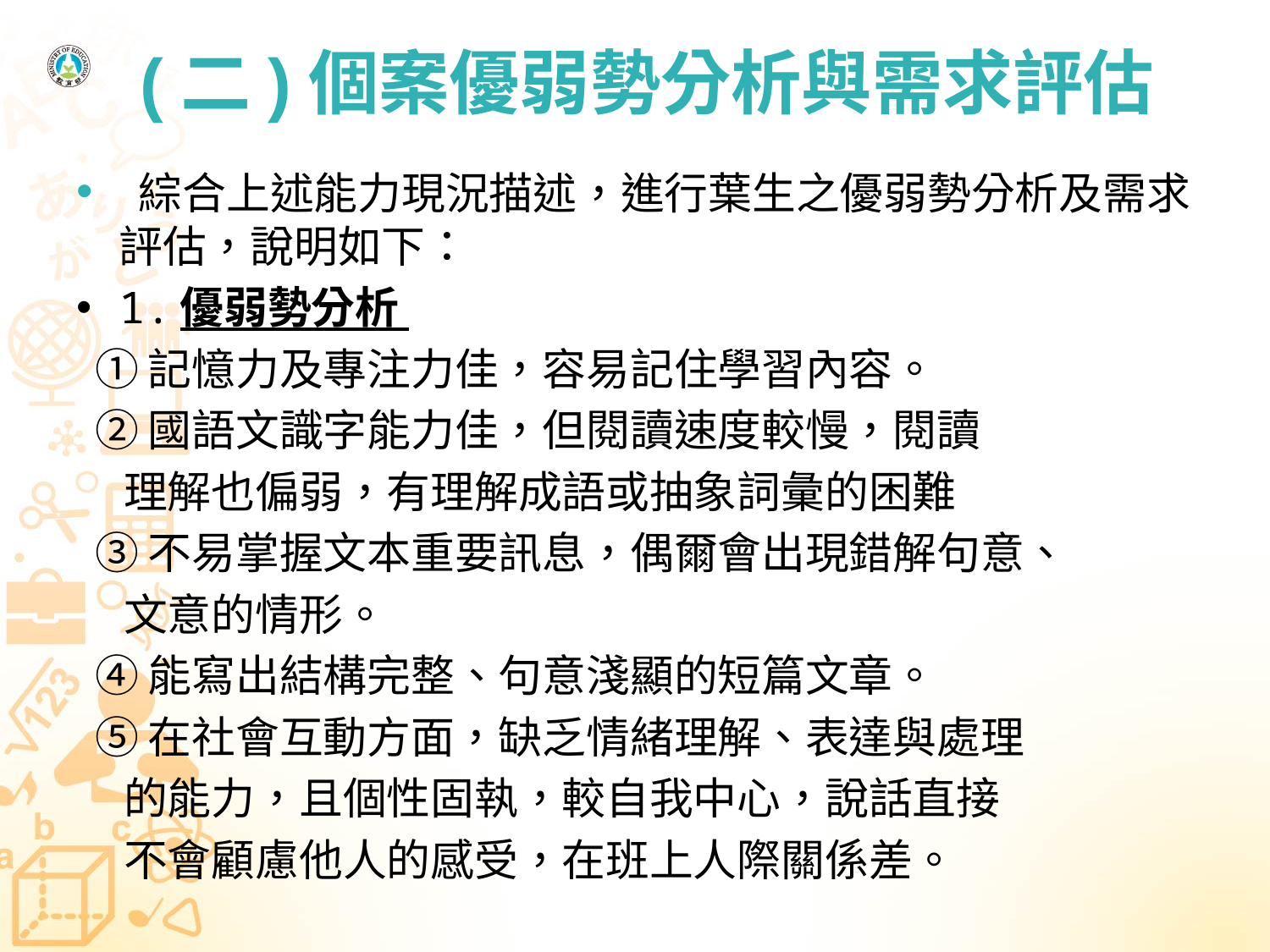

# (二)個案優弱勢分析與需求評估
 綜合上述能力現況描述，進行葉生之優弱勢分析及需求評估，說明如下：
1.優弱勢分析
  ①記憶力及專注力佳，容易記住學習內容。
  ②國語文識字能力佳，但閱讀速度較慢，閱讀
    理解也偏弱，有理解成語或抽象詞彙的困難
  ③不易掌握文本重要訊息，偶爾會出現錯解句意、
    文意的情形。
  ④能寫出結構完整、句意淺顯的短篇文章。
  ⑤在社會互動方面，缺乏情緒理解、表達與處理
    的能力，且個性固執，較自我中心，說話直接
    不會顧慮他人的感受，在班上人際關係差。